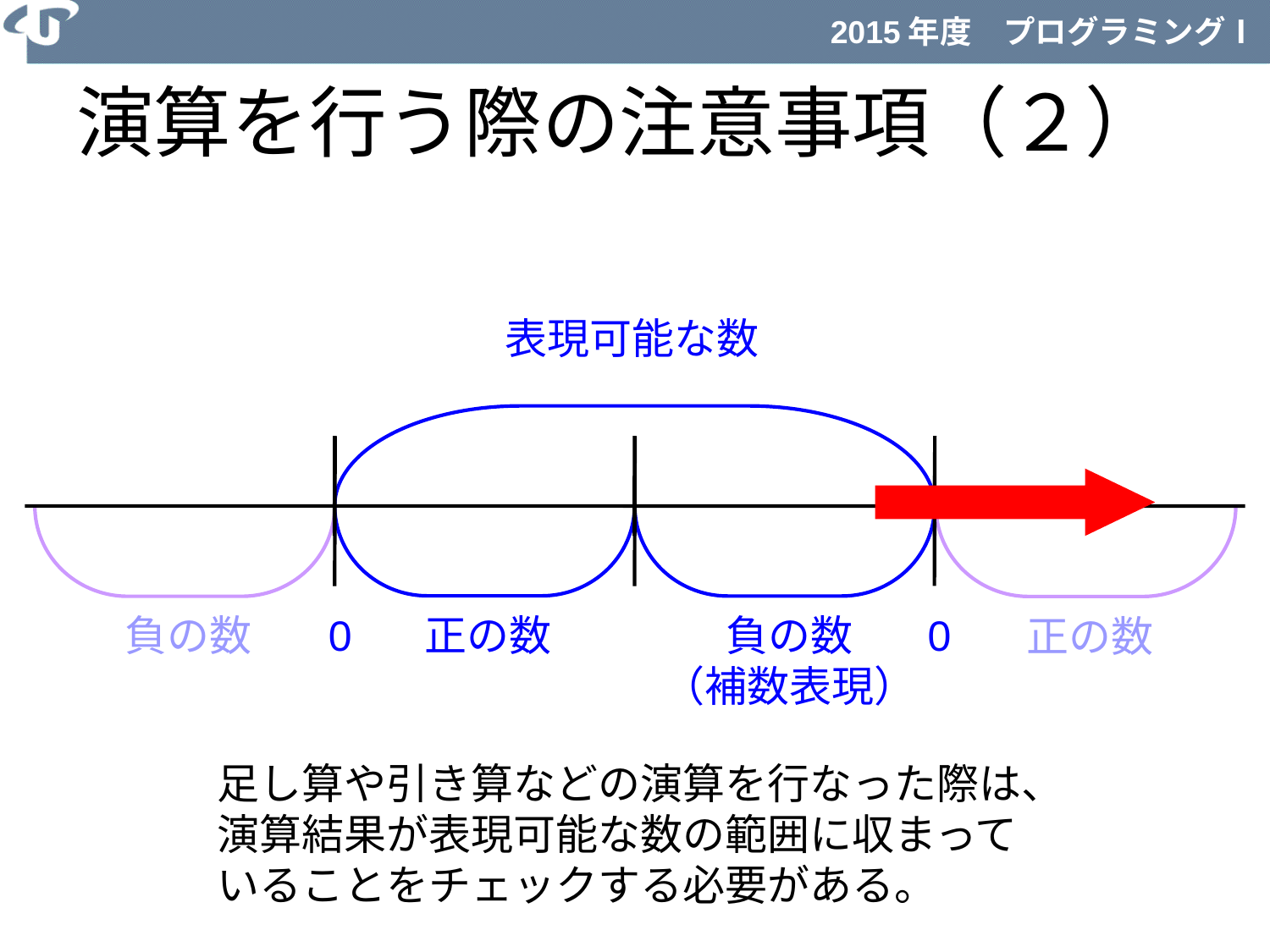

演算を行う際の注意事項（２）

表現可能な数

0
正の数
負の数
（補数表現）
0
負の数
正の数
足し算や引き算などの演算を行なった際は、
演算結果が表現可能な数の範囲に収まって
いることをチェックする必要がある。